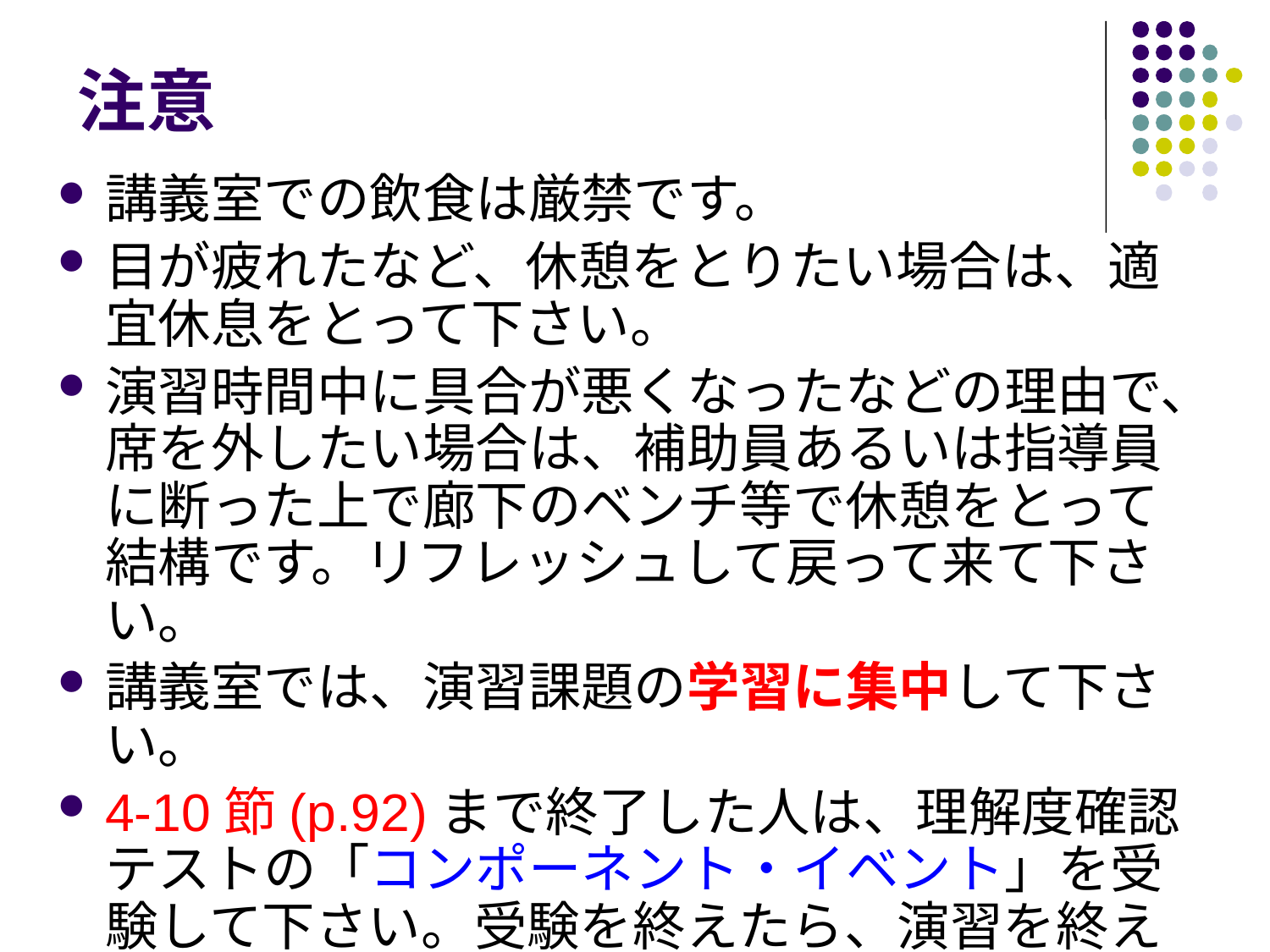

# 注意
講義室での飲食は厳禁です。
目が疲れたなど、休憩をとりたい場合は、適宜休息をとって下さい。
演習時間中に具合が悪くなったなどの理由で、席を外したい場合は、補助員あるいは指導員に断った上で廊下のベンチ等で休憩をとって結構です。リフレッシュして戻って来て下さい。
講義室では、演習課題の学習に集中して下さい。
4-10節(p.92)まで終了した人は、理解度確認テストの「コンポーネント・イベント」を受験して下さい。受験を終えたら、演習を終えても結構です。